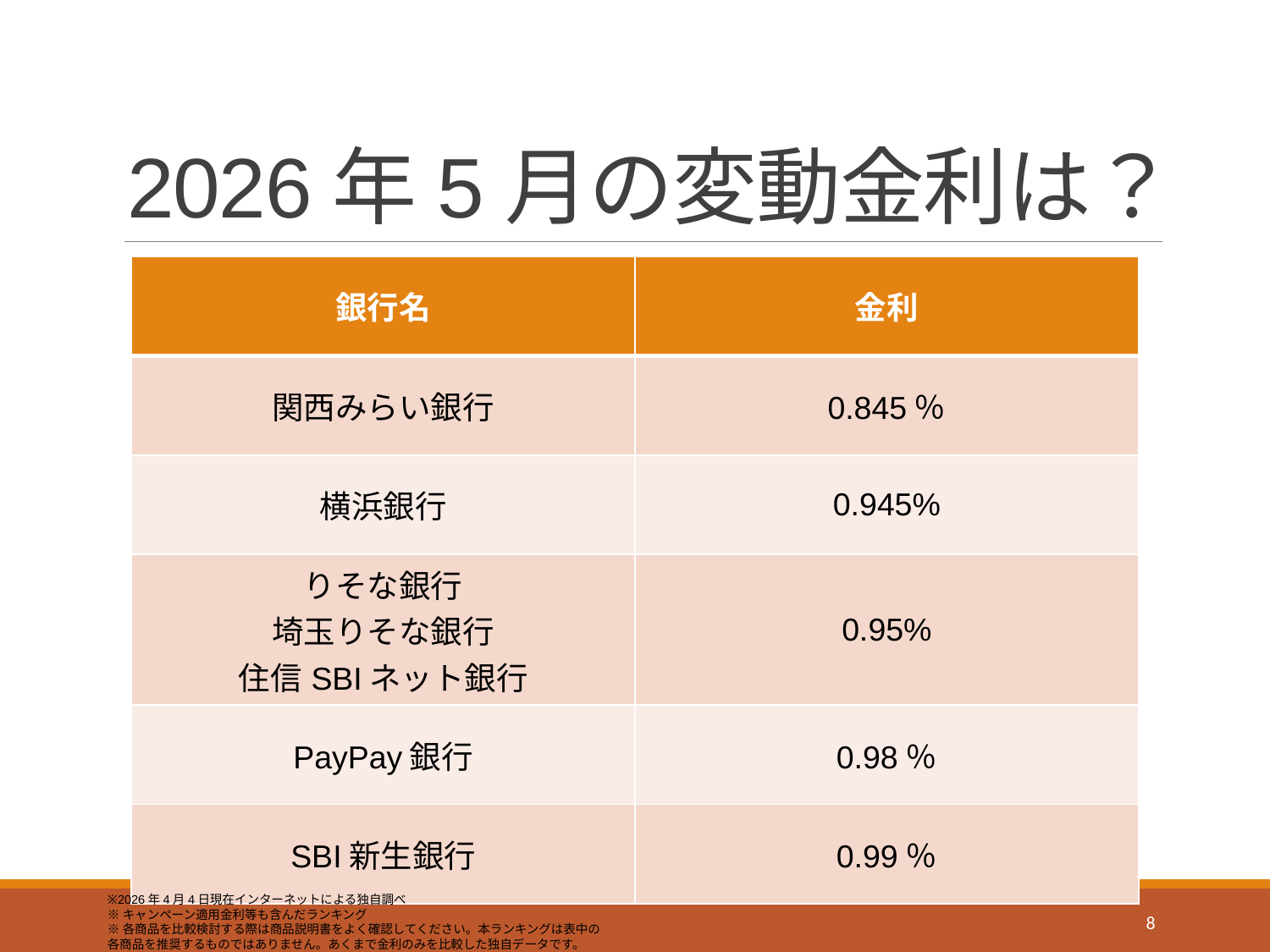

# 2026年5月の変動金利は？
| 銀行名 | 金利 |
| --- | --- |
| 関西みらい銀行 | 0.845％ |
| 横浜銀行 | 0.945% |
| りそな銀行 埼玉りそな銀行 住信SBIネット銀行 | 0.95% |
| PayPay銀行 | 0.98％ |
| SBI新生銀行 | 0.99％ |
※2026年4月4日現在インターネットによる独自調べ
※キャンペーン適用金利等も含んだランキング
※各商品を比較検討する際は商品説明書をよく確認してください。本ランキングは表中の
各商品を推奨するものではありません。あくまで金利のみを比較した独自データです。
8